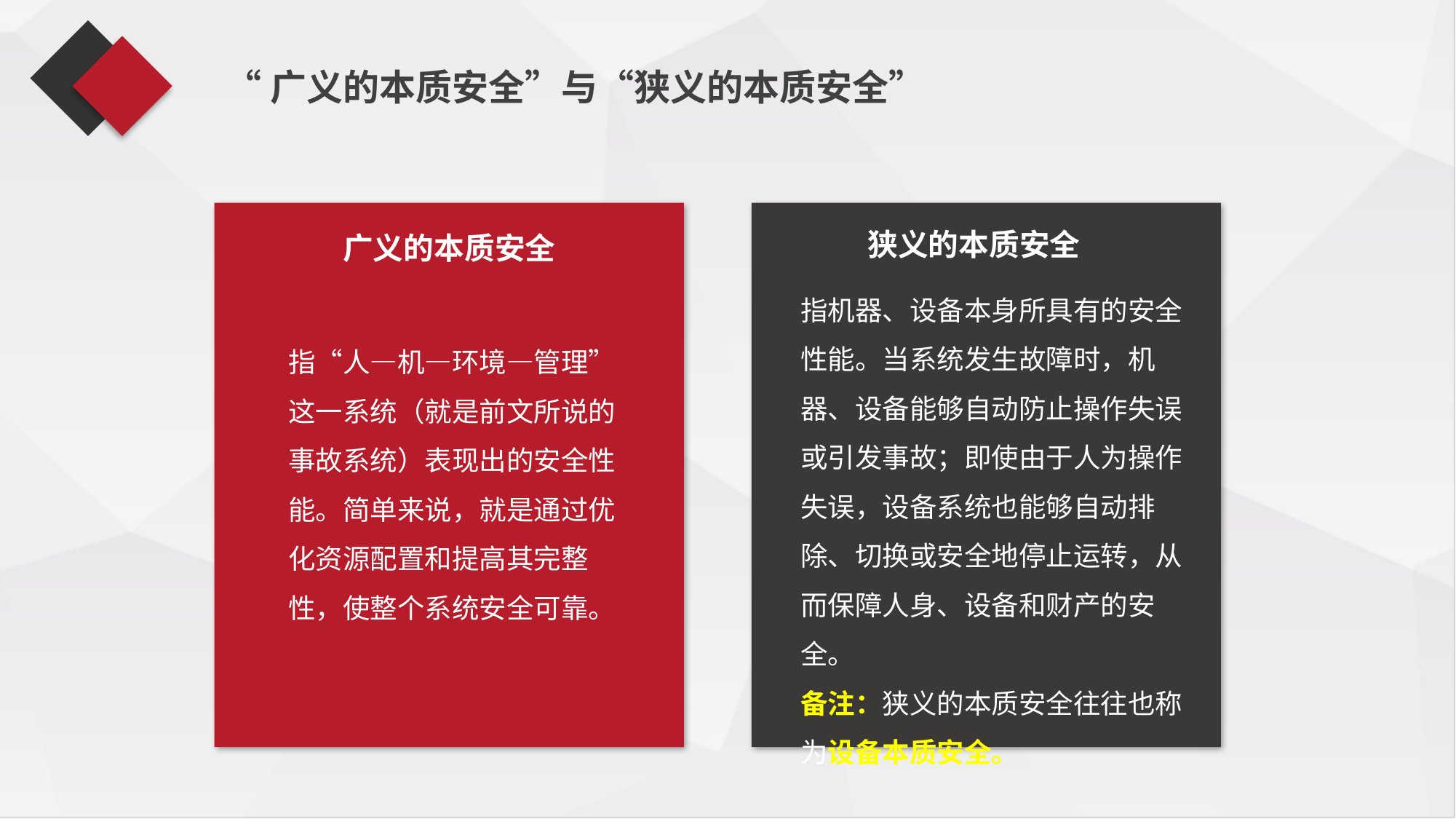

“广义的本质安全”与“狭义的本质安全”

狭义的本质安全
广义的本质安全
指机器、设备本身所具有的安全性能。当系统发生故障时，机器、设备能够自动防止操作失误或引发事故；即使由于人为操作失误，设备系统也能够自动排除、切换或安全地停止运转，从而保障人身、设备和财产的安全。
备注：狭义的本质安全往往也称为设备本质安全。
指“人—机—环境—管理”这一系统（就是前文所说的事故系统）表现出的安全性能。简单来说，就是通过优化资源配置和提高其完整性，使整个系统安全可靠。